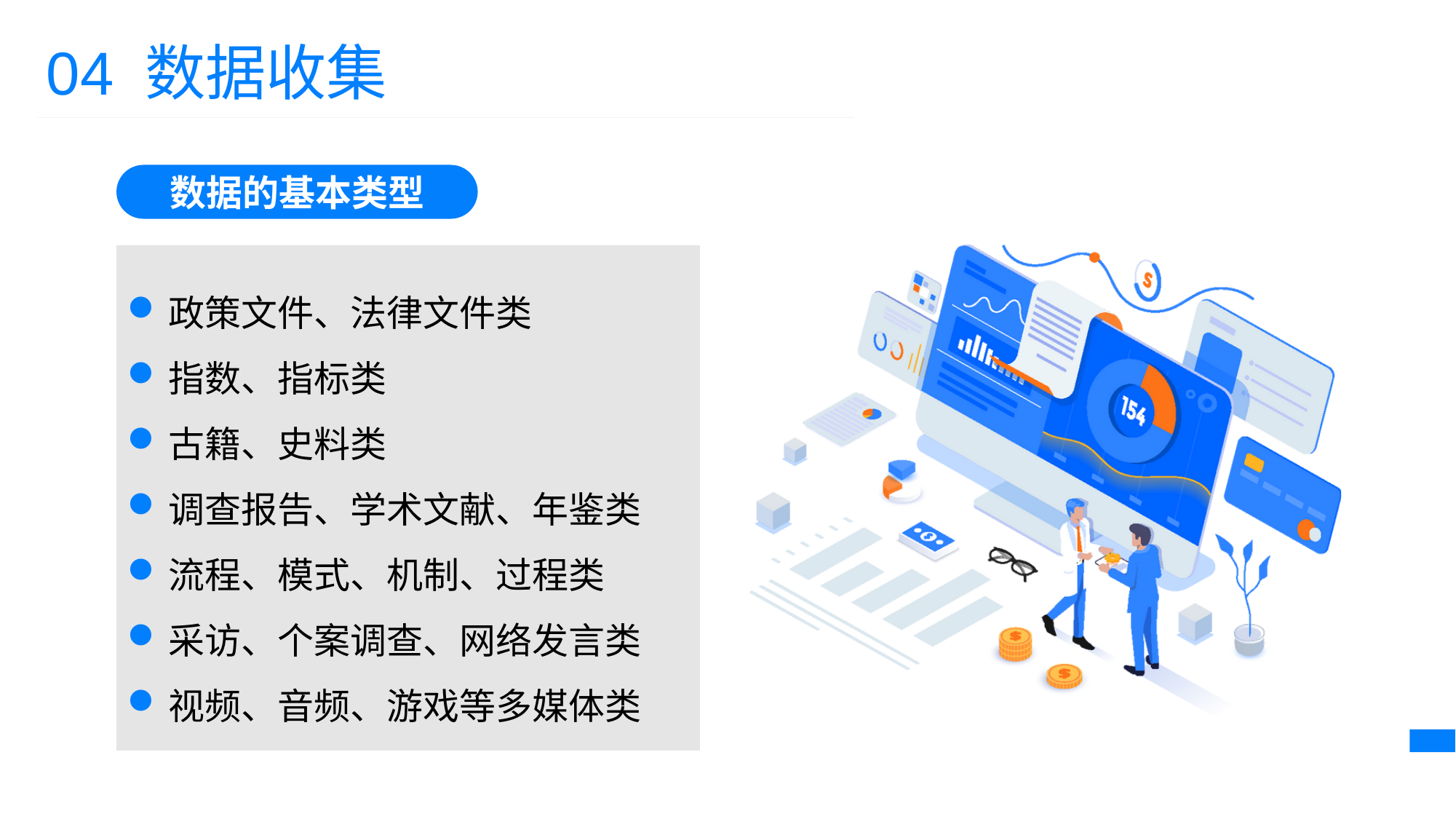

04 数据收集
数据的基本类型
政策文件、法律文件类
指数、指标类
古籍、史料类
调查报告、学术文献、年鉴类
流程、模式、机制、过程类
采访、个案调查、网络发言类
视频、音频、游戏等多媒体类